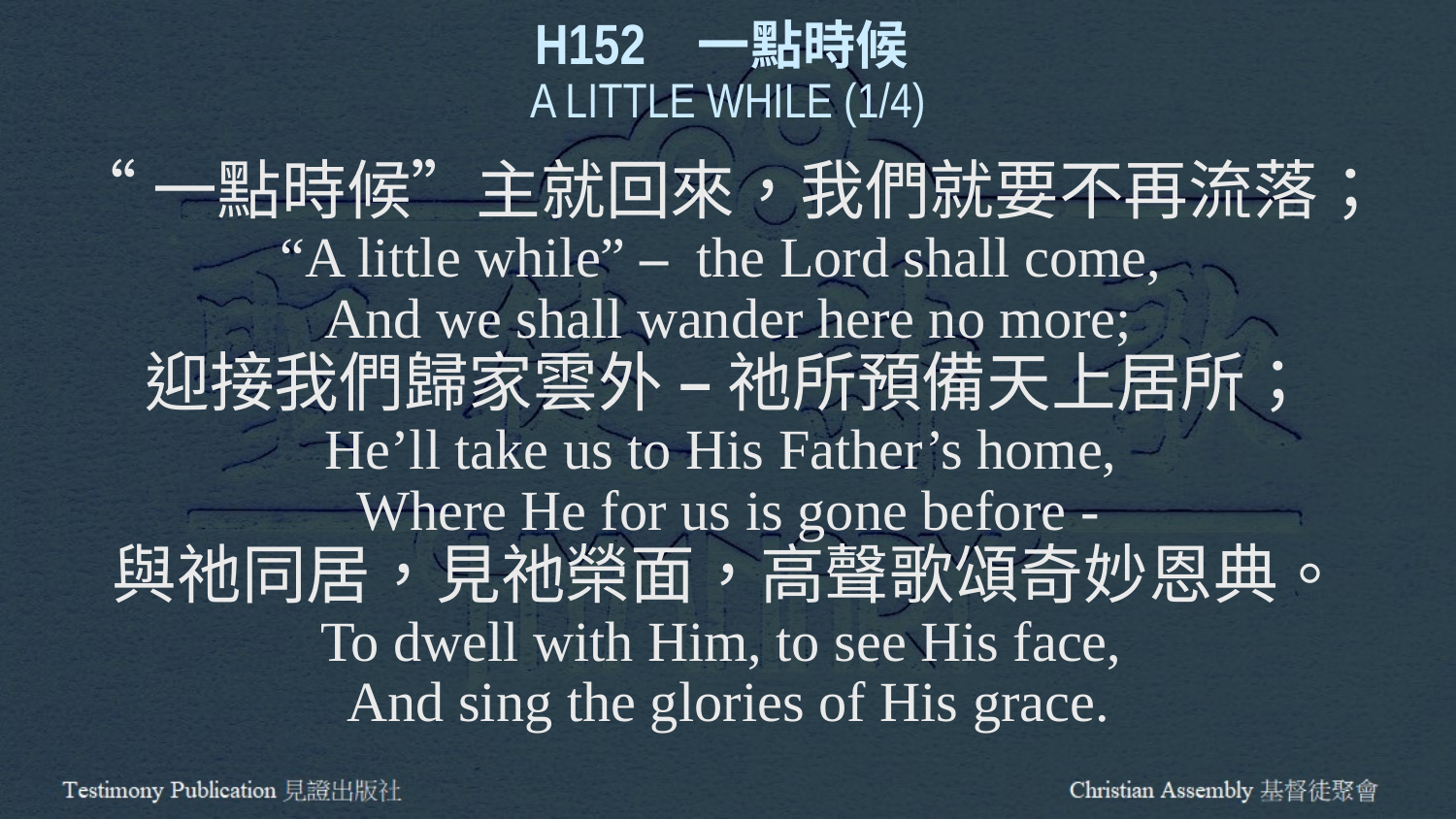

H152   一點時候
A LITTLE WHILE (1/4)
“一點時候”主就回來，我們就要不再流落；
“A little while” –  the Lord shall come,
And we shall wander here no more;
迎接我們歸家雲外 – 祂所預備天上居所；
He’ll take us to His Father’s home,
Where He for us is gone before -
與祂同居，見祂榮面，高聲歌頌奇妙恩典。
To dwell with Him, to see His face,
And sing the glories of His grace.